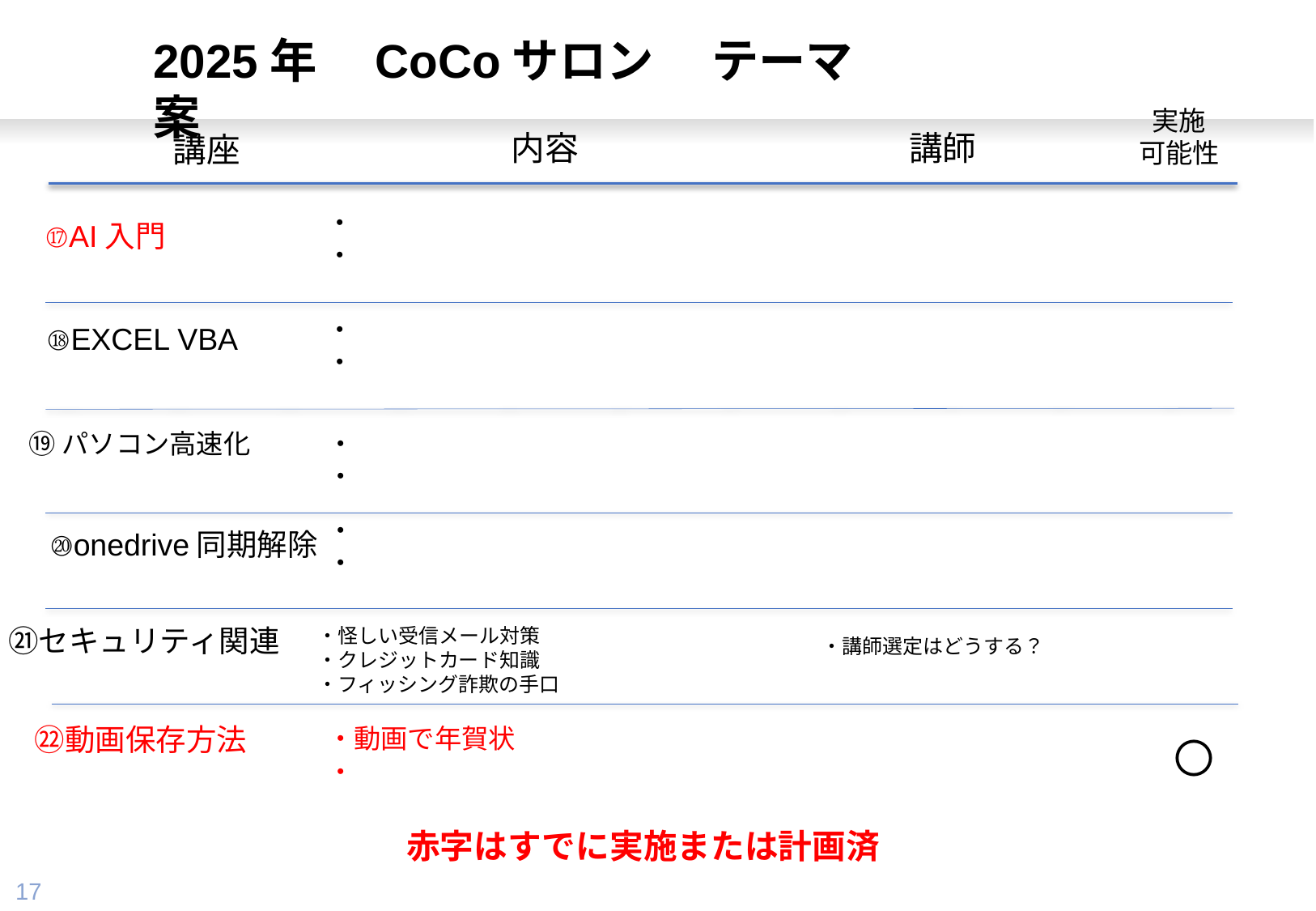

2025年　CoCoサロン　 テーマ案
実施
可能性
講師
内容
講座
・
・
⑰AI入門
・
・
⑱EXCEL VBA
⑲パソコン高速化
・
・
・
・
⑳onedrive同期解除
㉑セキュリティ関連
・怪しい受信メール対策
・クレジットカード知識
・フィッシング詐欺の手口

・講師選定はどうする？

㉒動画保存方法
・動画で年賀状
・

〇
赤字はすでに実施または計画済
17